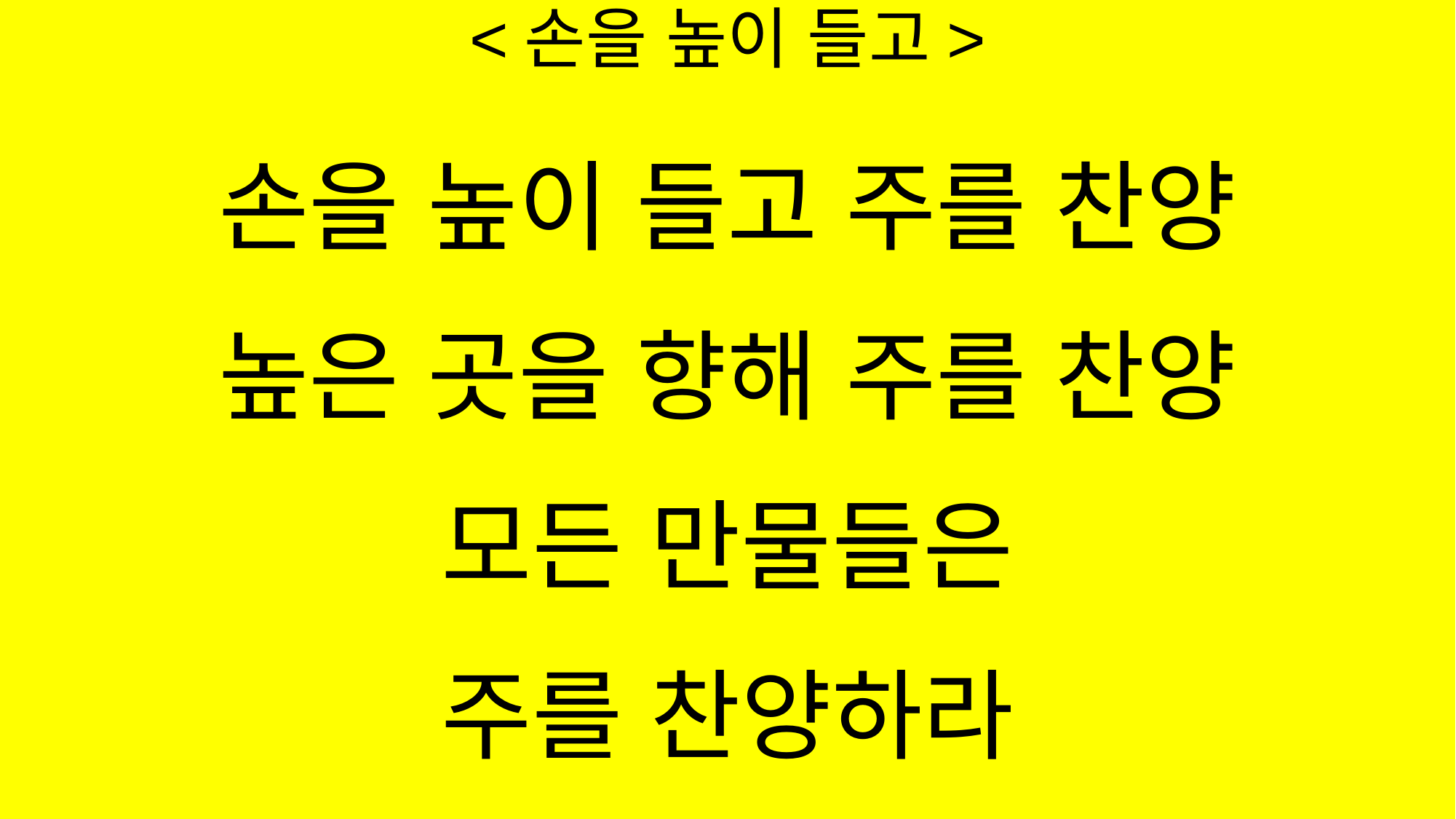

# <손을 높이 들고>
손을 높이 들고 주를 찬양

높은 곳을 향해 주를 찬양

모든 만물들은

주를 찬양하라